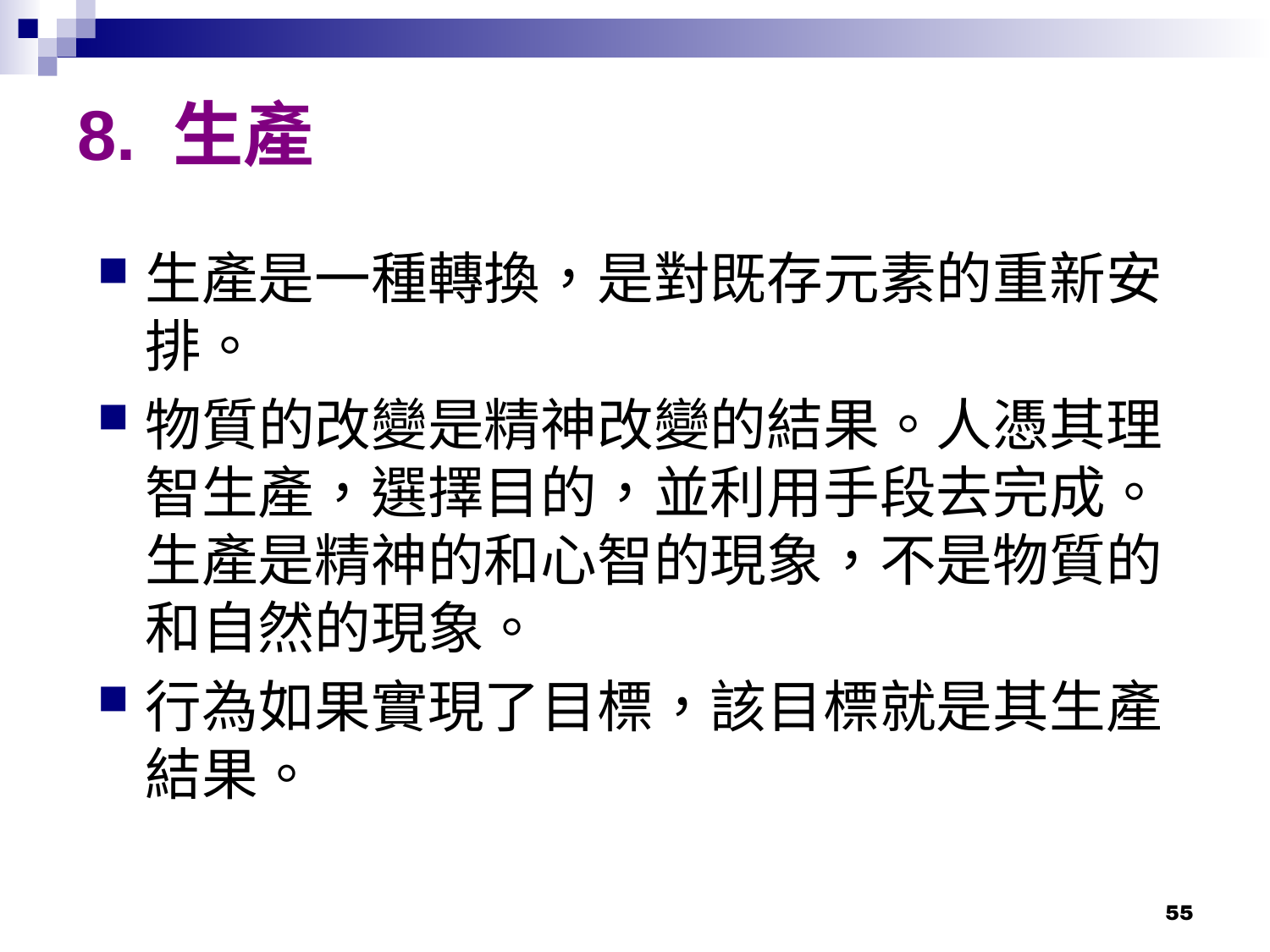

# 8. 生產
生產是一種轉換，是對既存元素的重新安排。
物質的改變是精神改變的結果。人憑其理智生產，選擇目的，並利用手段去完成。生產是精神的和心智的現象，不是物質的和自然的現象。
行為如果實現了目標，該目標就是其生產結果。
55